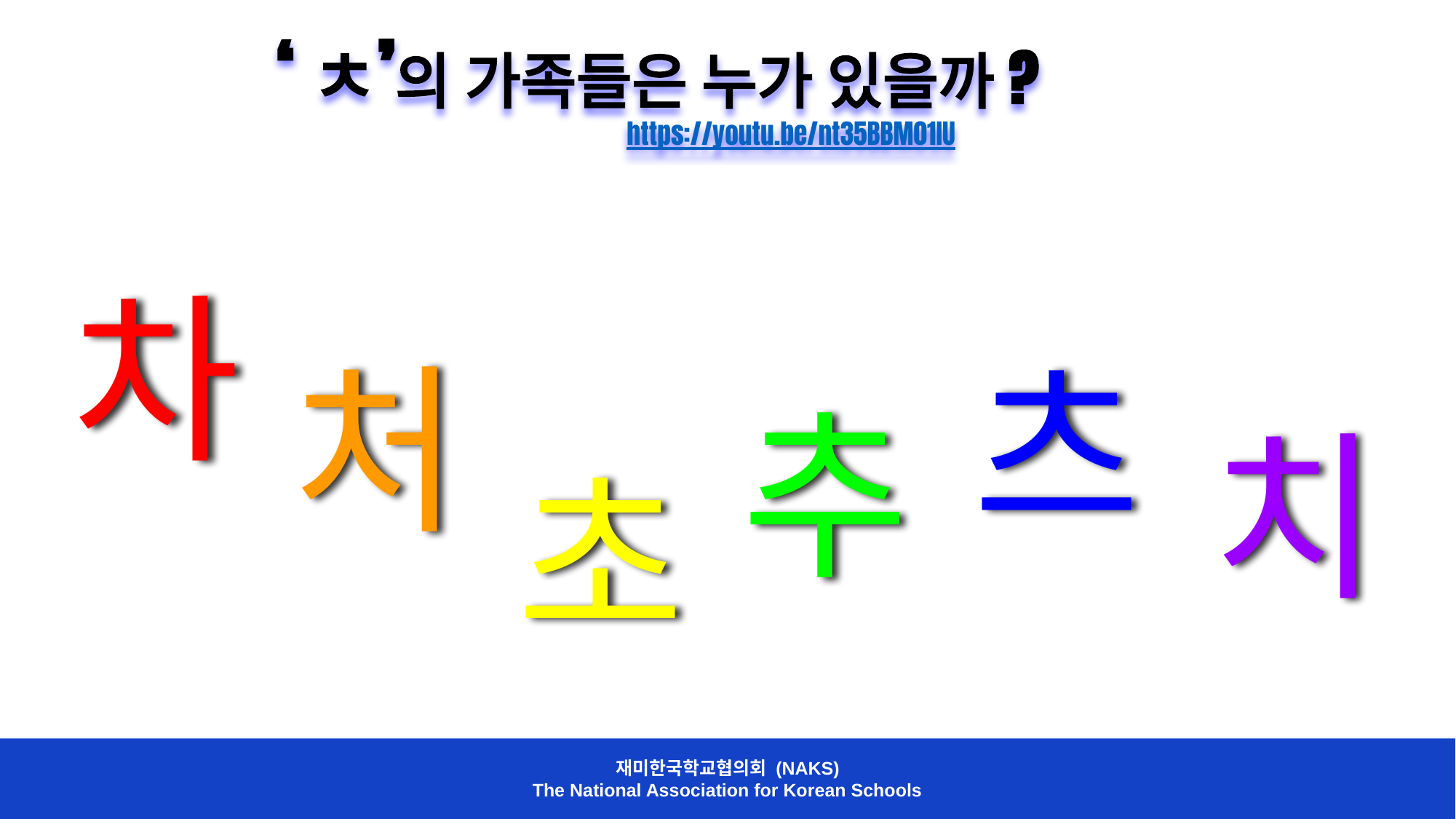

‘ㅊ’의 가족들은 누가 있을까?
                                                       https://youtu.be/nt35BBM01IU

차
처
츠
추
치
초
재미한국학교협의회 (NAKS)
The National Association for Korean Schools